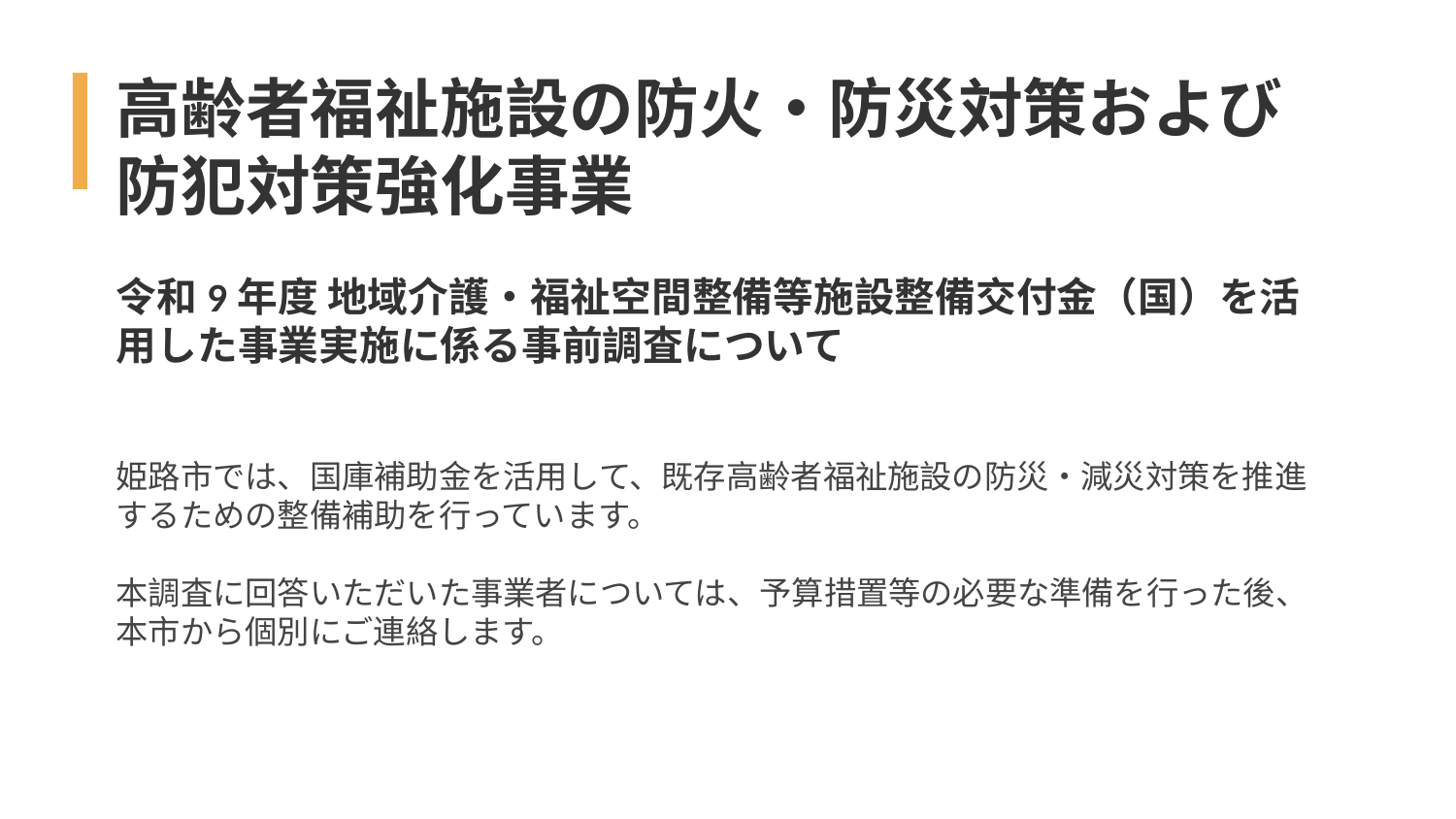

高齢者福祉施設の防火・防災対策および
防犯対策強化事業
令和9年度 地域介護・福祉空間整備等施設整備交付金（国）を活用した事業実施に係る事前調査について
姫路市では、国庫補助金を活用して、既存高齢者福祉施設の防災・減災対策を推進するための整備補助を行っています。

本調査に回答いただいた事業者については、予算措置等の必要な準備を行った後、本市から個別にご連絡します。